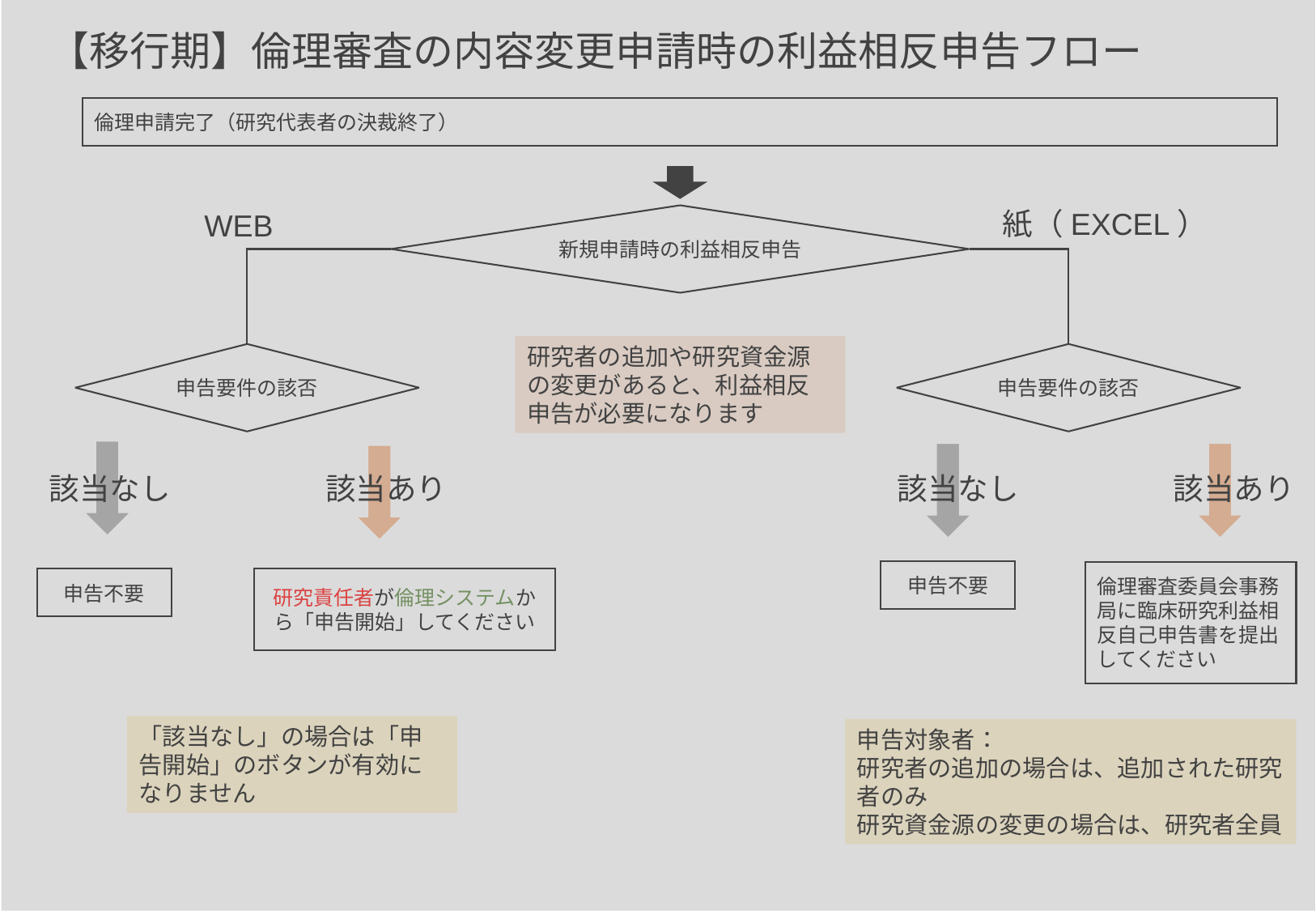

【移行期】倫理審査の内容変更申請時の利益相反申告フロー
倫理申請完了（研究代表者の決裁終了）

紙（EXCEL）
WEB
新規申請時の利益相反申告
研究者の追加や研究資金源の変更があると、利益相反申告が必要になります
申告要件の該否
申告要件の該否

該当なし
該当あり
該当なし
該当あり
申告不要
倫理審査委員会事務局に臨床研究利益相反自己申告書を提出してください
研究責任者が倫理システムから「申告開始」してください
申告不要
「該当なし」の場合は「申告開始」のボタンが有効になりません
申告対象者：
研究者の追加の場合は、追加された研究者のみ
研究資金源の変更の場合は、研究者全員